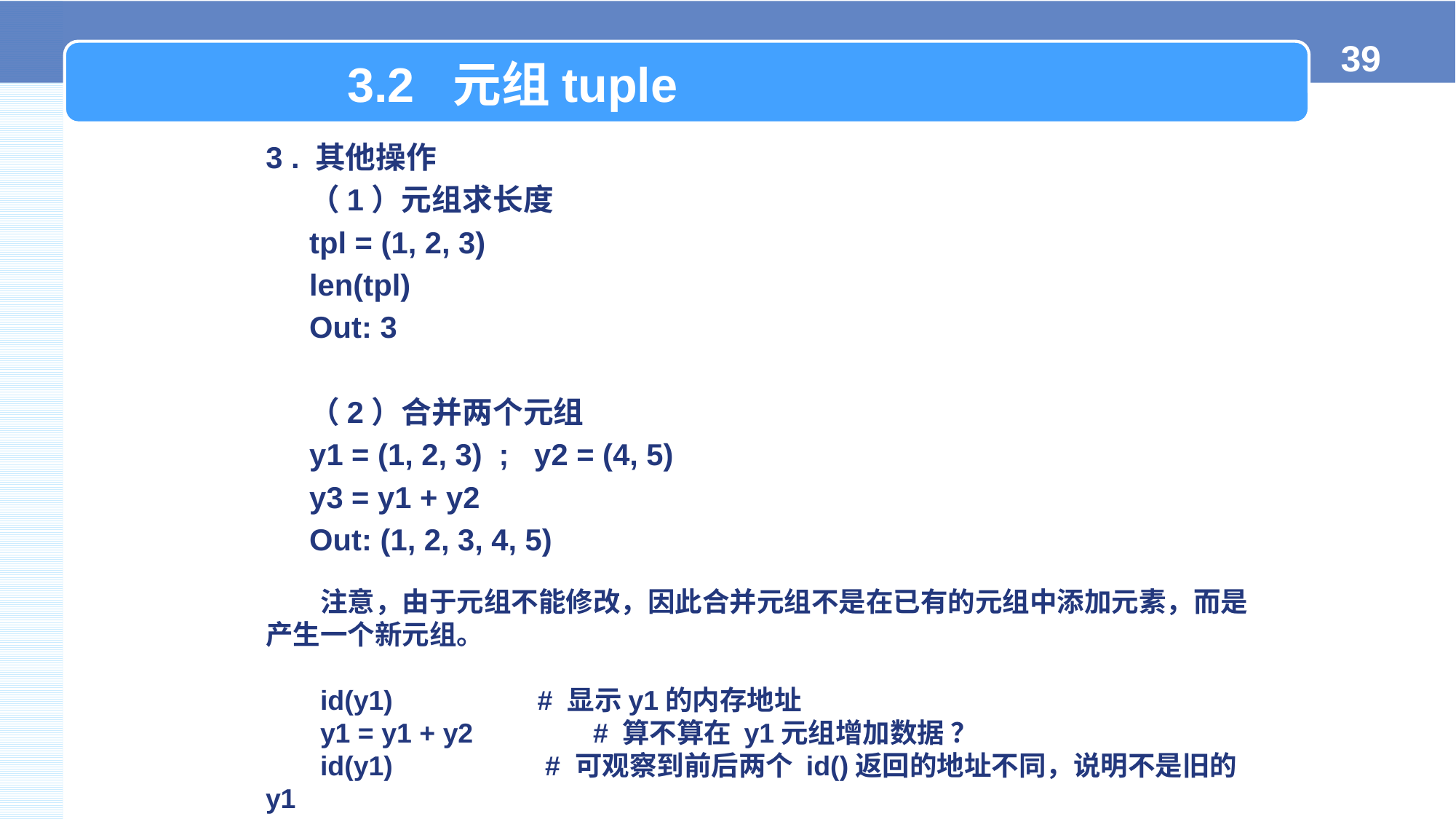

3.2  元组tuple
3 . 其他操作
（1）元组求长度
tpl = (1, 2, 3)
len(tpl)
Out: 3

（2）合并两个元组
y1 = (1, 2, 3)  ;   y2 = (4, 5)
y3 = y1 + y2
Out: (1, 2, 3, 4, 5)
注意，由于元组不能修改，因此合并元组不是在已有的元组中添加元素，而是产生一个新元组。

id(y1)                   # 显示y1的内存地址
y1 = y1 + y2   	# 算不算在 y1元组增加数据 ？
id(y1)                    # 可观察到前后两个 id()返回的地址不同，说明不是旧的y1